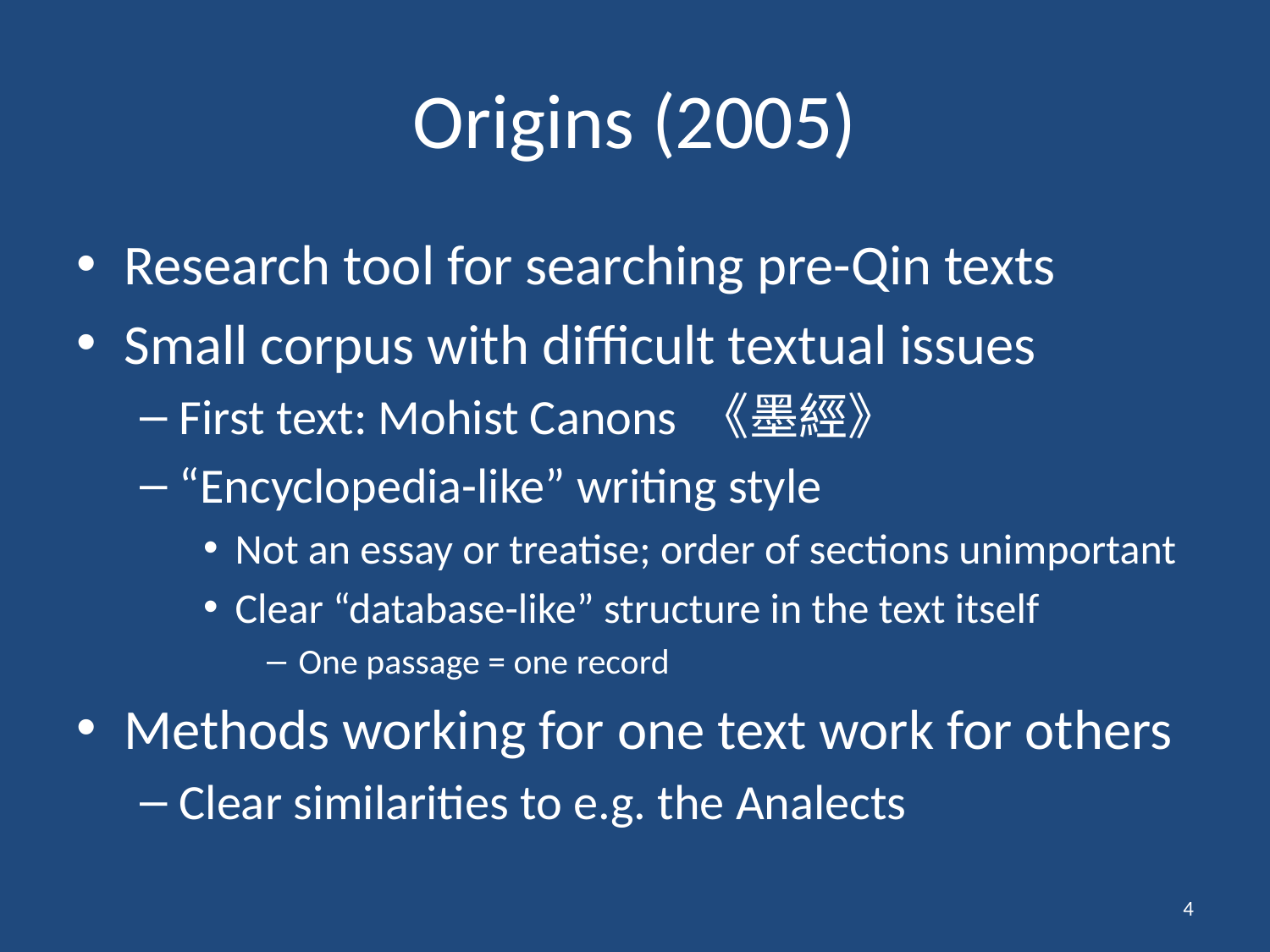

# Origins (2005)
Research tool for searching pre-Qin texts
Small corpus with difficult textual issues
First text: Mohist Canons 《墨經》
“Encyclopedia-like” writing style
Not an essay or treatise; order of sections unimportant
Clear “database-like” structure in the text itself
One passage = one record
Methods working for one text work for others
Clear similarities to e.g. the Analects
4